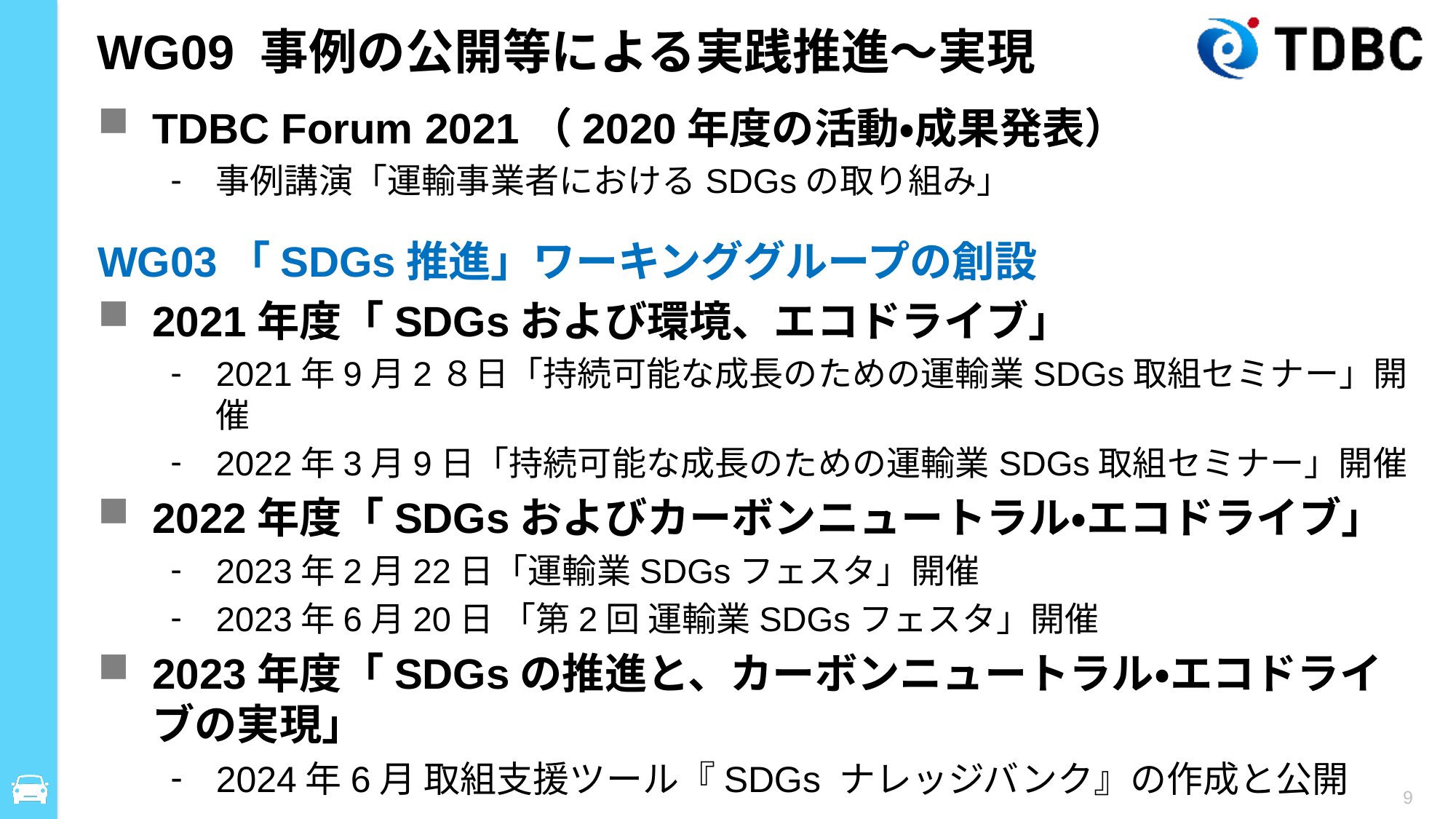

# WG09 事例の公開等による実践推進～実現
TDBC Forum 2021（2020年度の活動・成果発表）
事例講演「運輸事業者におけるSDGsの取り組み」

2021年度「SDGsおよび環境、エコドライブ」
2021年9月2８日「持続可能な成長のための運輸業SDGs取組セミナー」開催
2022年3月9日「持続可能な成長のための運輸業SDGs取組セミナー」開催
2022年度「SDGsおよびカーボンニュートラル・エコドライブ」
2023年2月22日「運輸業SDGsフェスタ」開催
2023年6月20日 「第2回 運輸業SDGsフェスタ」開催
2023年度「SDGsの推進と、カーボンニュートラル・エコドライブの実現」
2024年6月 取組支援ツール『SDGs ナレッジバンク』の作成と公開

WG03「SDGs推進」ワーキンググループの創設
9